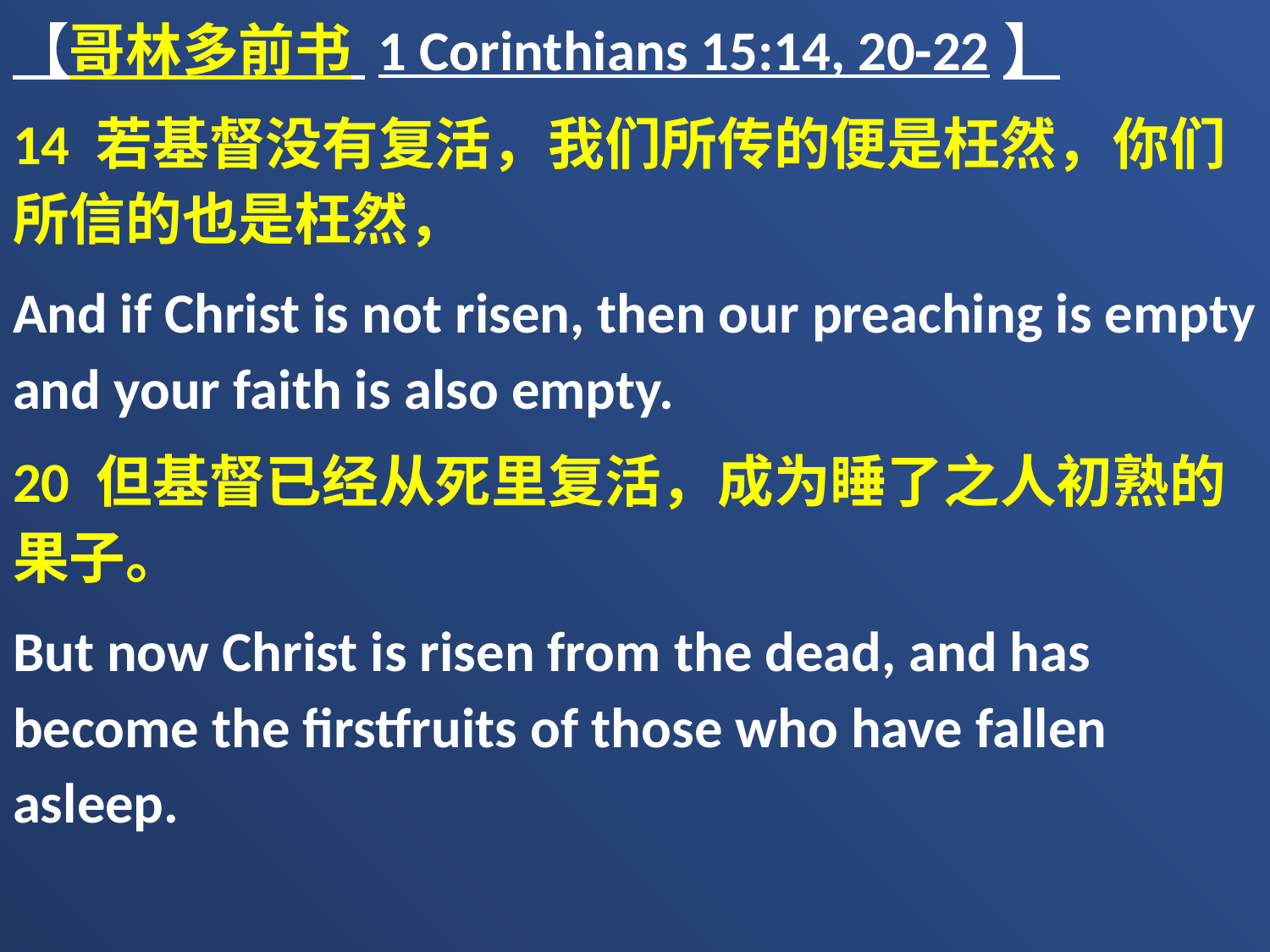

【哥林多前书 1 Corinthians 15:14, 20-22】
14 若基督没有复活，我们所传的便是枉然，你们所信的也是枉然，
And if Christ is not risen, then our preaching is empty and your faith is also empty.
20 但基督已经从死里复活，成为睡了之人初熟的果子。
But now Christ is risen from the dead, and has become the firstfruits of those who have fallen asleep.